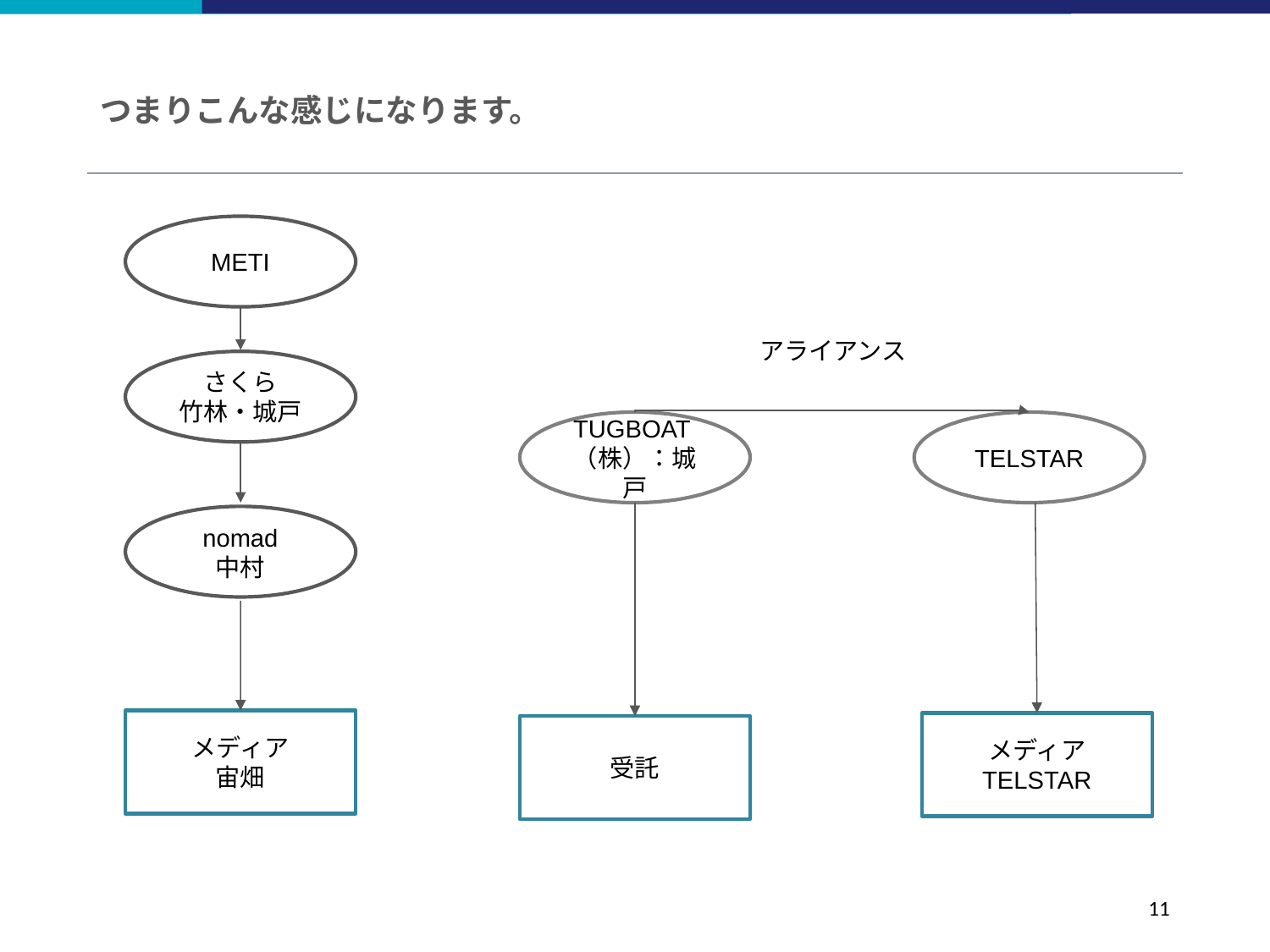

# つまりこんな感じになります。
METI
アライアンス
さくら
竹林・城戸
TUGBOAT（株）：城戸
TELSTAR
nomad
中村
メディア
宙畑
メディア
TELSTAR
受託
11